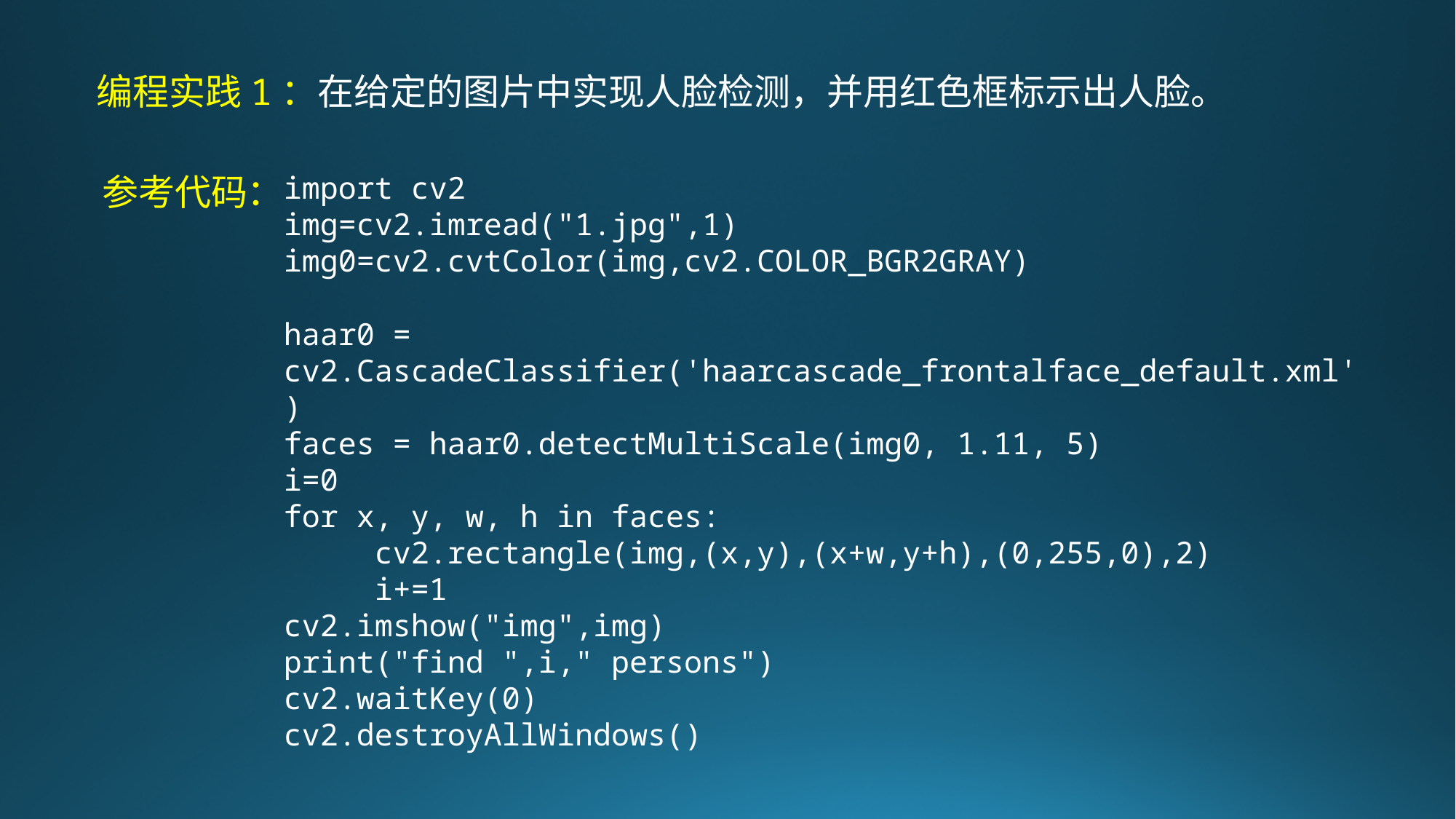

编程实践1：在给定的图片中实现人脸检测，并用红色框标示出人脸。
参考代码：
import cv2
img=cv2.imread("1.jpg",1)
img0=cv2.cvtColor(img,cv2.COLOR_BGR2GRAY)

haar0 = cv2.CascadeClassifier('haarcascade_frontalface_default.xml')
faces = haar0.detectMultiScale(img0, 1.11, 5)
i=0
for x, y, w, h in faces:
     cv2.rectangle(img,(x,y),(x+w,y+h),(0,255,0),2)
     i+=1
cv2.imshow("img",img)
print("find ",i," persons")
cv2.waitKey(0)
cv2.destroyAllWindows()